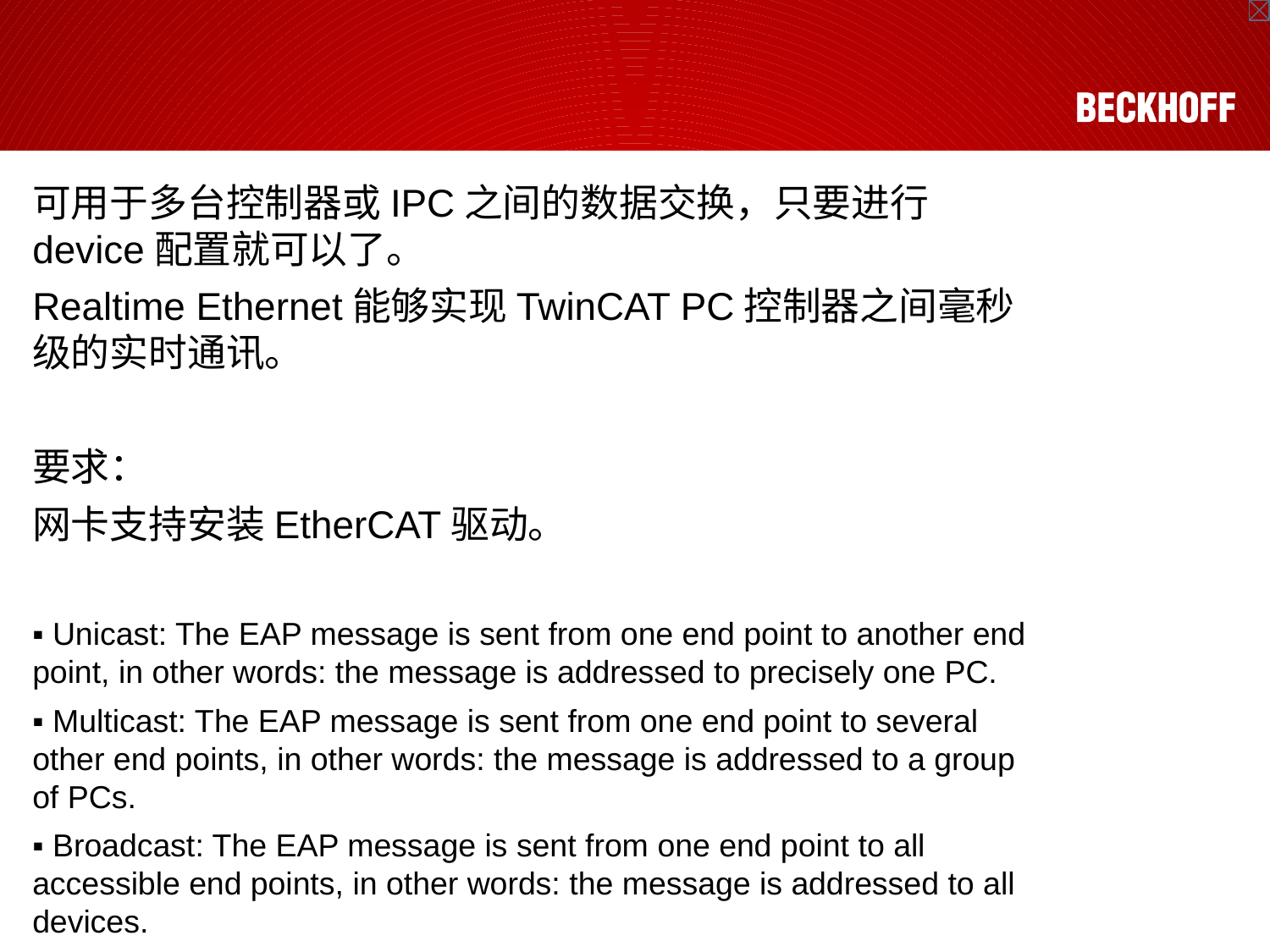

可用于多台控制器或IPC之间的数据交换，只要进行device配置就可以了。
Realtime Ethernet能够实现TwinCAT PC控制器之间毫秒级的实时通讯。

要求：
网卡支持安装EtherCAT驱动。

▪ Unicast: The EAP message is sent from one end point to another end point, in other words: the message is addressed to precisely one PC.
▪ Multicast: The EAP message is sent from one end point to several other end points, in other words: the message is addressed to a group of PCs.
▪ Broadcast: The EAP message is sent from one end point to all accessible end points, in other words: the message is addressed to all devices.